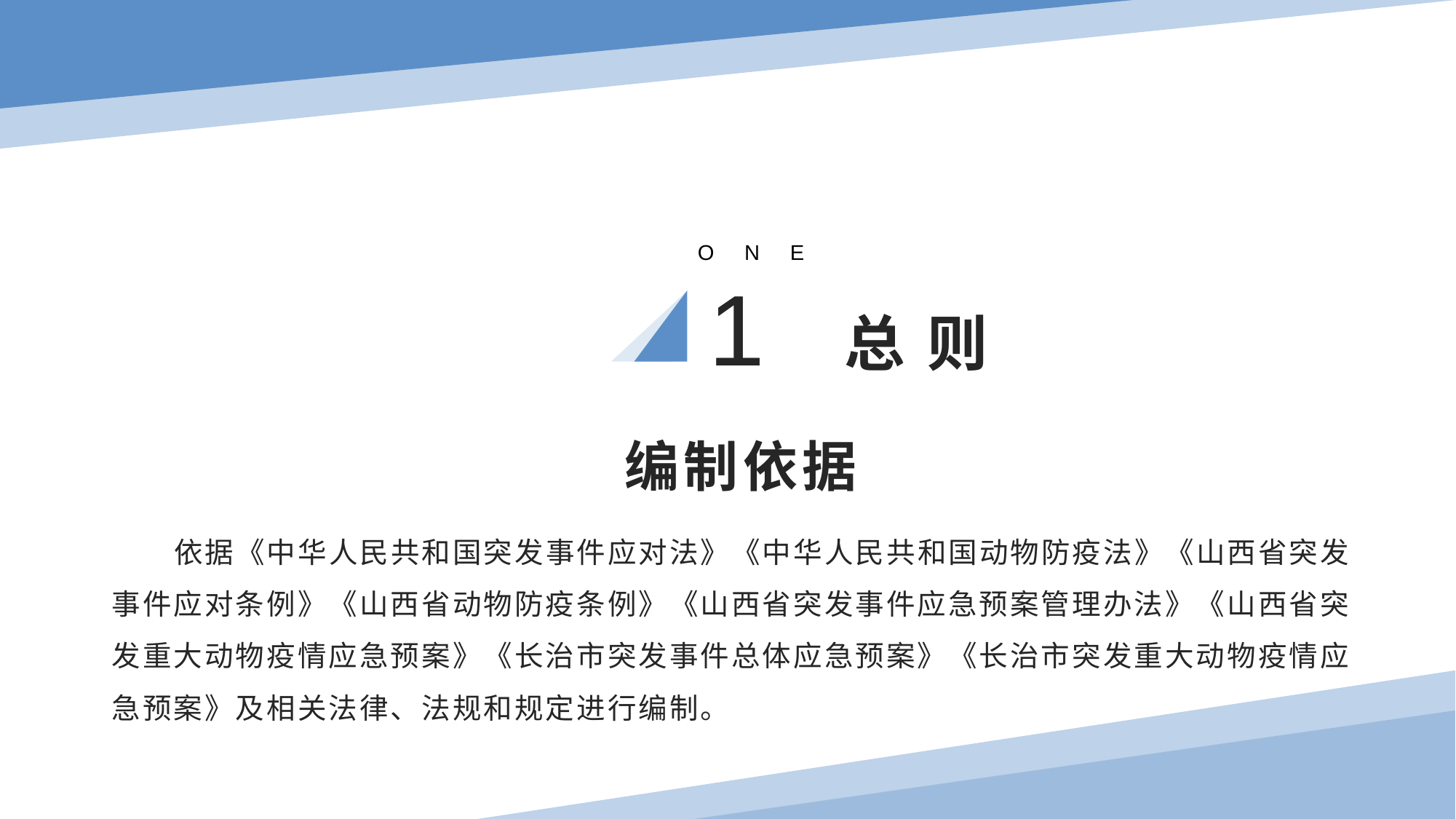

ONE
1
1  总 则
# 编制依据
依据《中华人民共和国突发事件应对法》《中华人民共和国动物防疫法》《山西省突发事件应对条例》《山西省动物防疫条例》《山西省突发事件应急预案管理办法》《山西省突发重大动物疫情应急预案》《长治市突发事件总体应急预案》《长治市突发重大动物疫情应急预案》及相关法律、法规和规定进行编制。